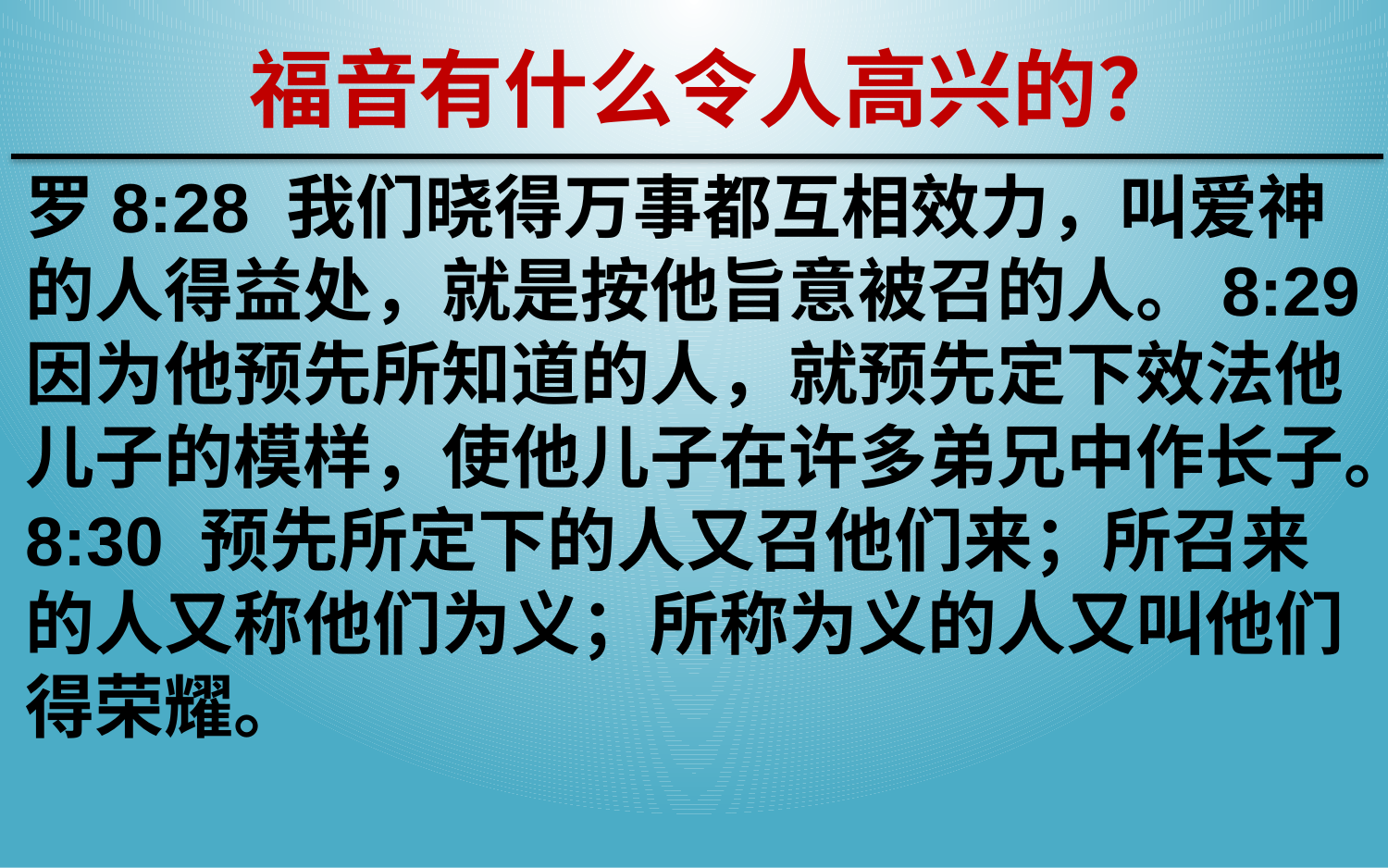

福音有什么令人高兴的？
罗8:28 我们晓得万事都互相效力，叫爱神的人得益处，就是按他旨意被召的人。8:29 因为他预先所知道的人，就预先定下效法他儿子的模样，使他儿子在许多弟兄中作长子。8:30 预先所定下的人又召他们来；所召来的人又称他们为义；所称为义的人又叫他们得荣耀。